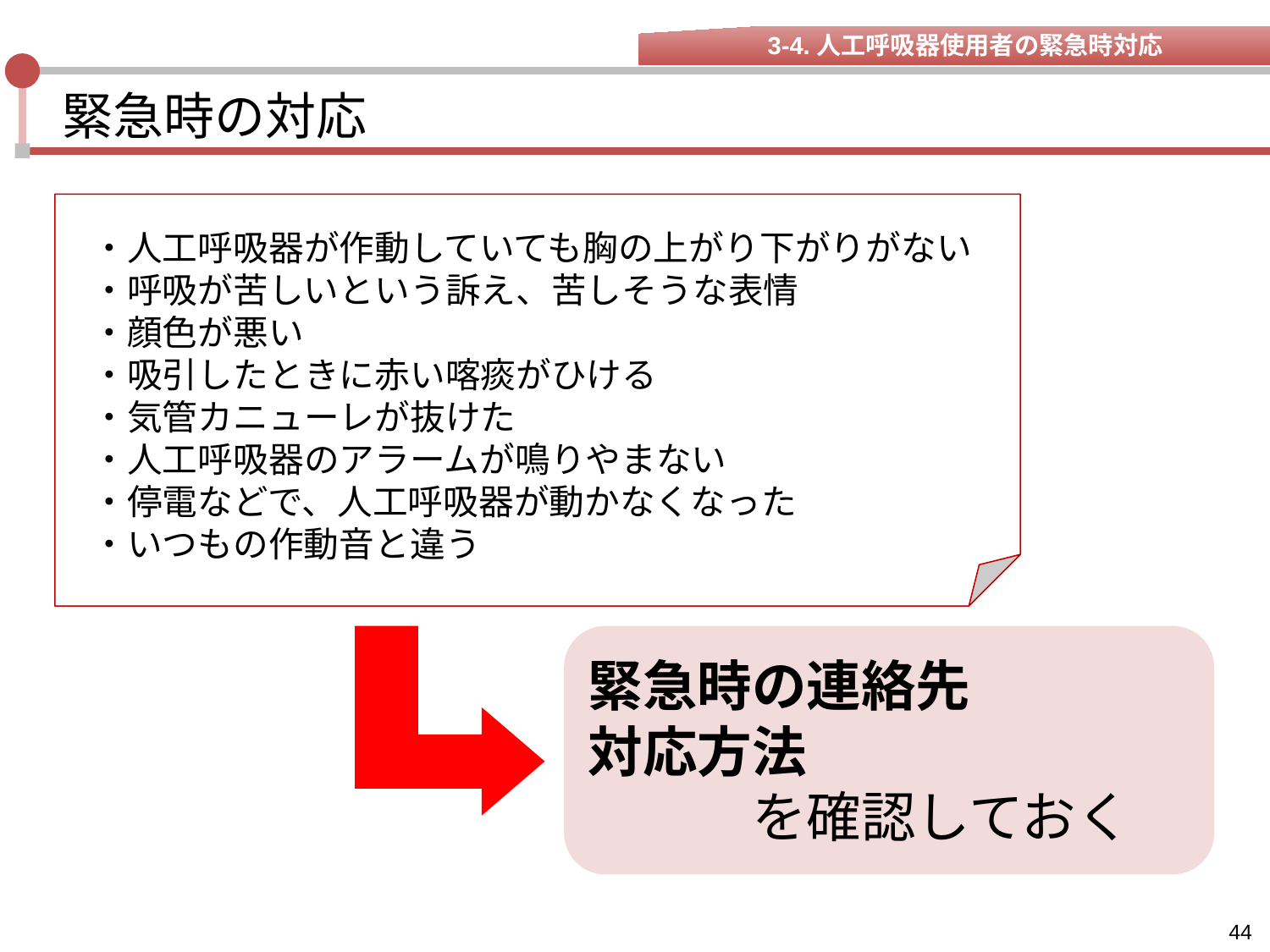

3-4.人工呼吸器使用者の緊急時対応
# 緊急時の対応

・人工呼吸器が作動していても胸の上がり下がりがない
・呼吸が苦しいという訴え、苦しそうな表情
・顔色が悪い
・吸引したときに赤い喀痰がひける
・気管カニューレが抜けた
・人工呼吸器のアラームが鳴りやまない
・停電などで、人工呼吸器が動かなくなった
・いつもの作動音と違う
緊急時の連絡先
対応方法
　　　を確認しておく

44